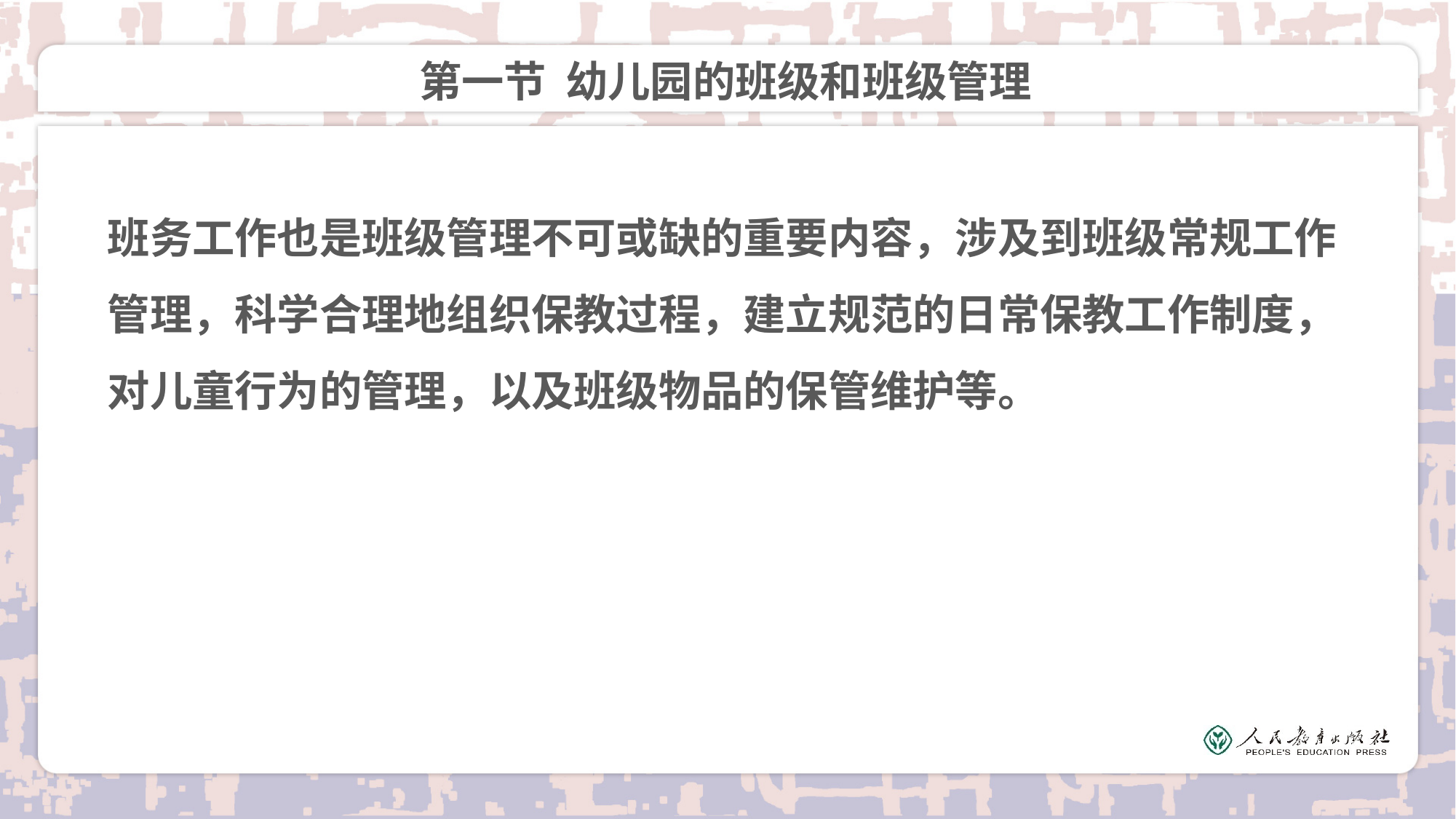

# 第一节  幼儿园的班级和班级管理
班务工作也是班级管理不可或缺的重要内容，涉及到班级常规工作管理，科学合理地组织保教过程，建立规范的日常保教工作制度，对儿童行为的管理，以及班级物品的保管维护等。